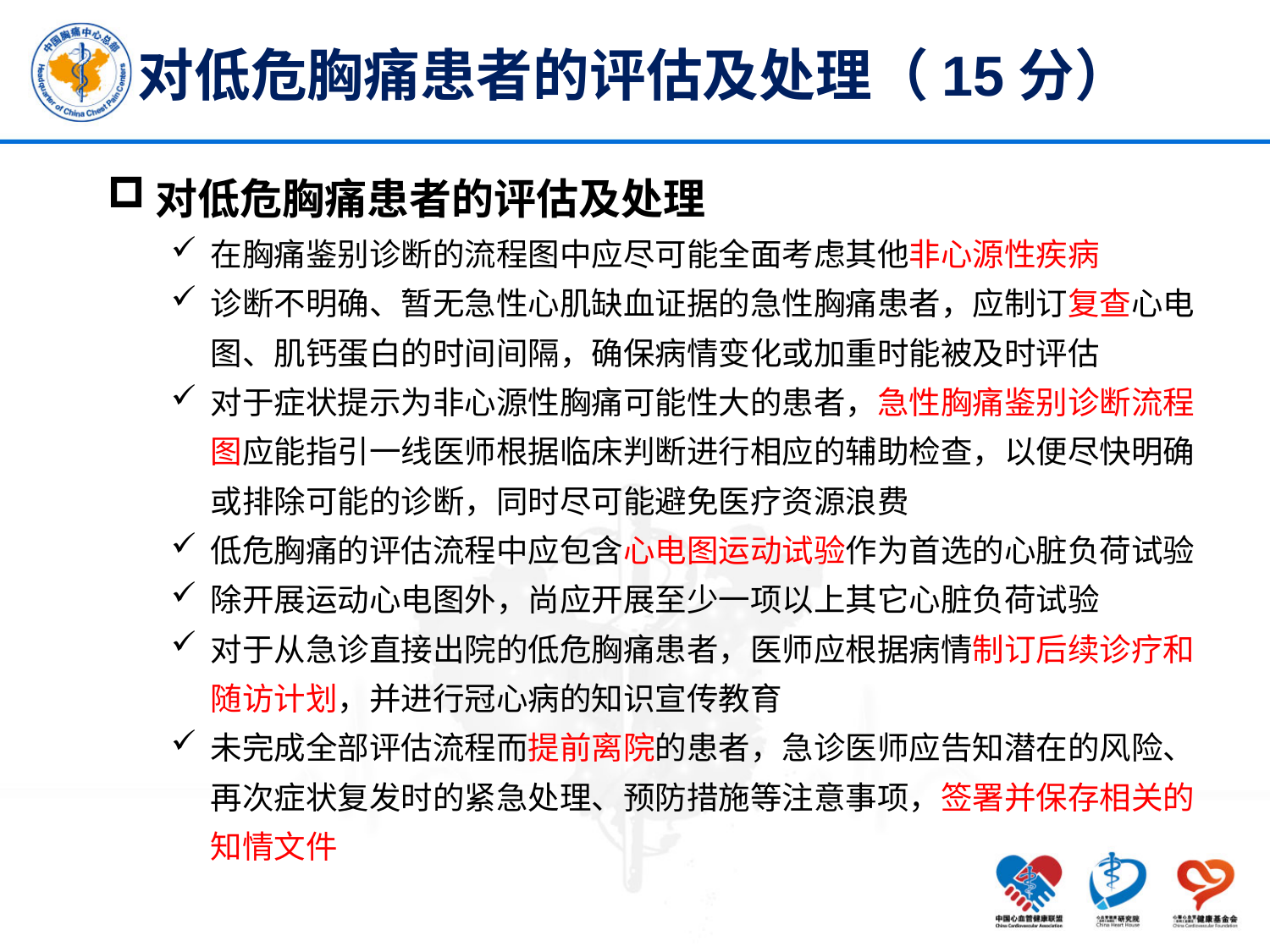

# 对低危胸痛患者的评估及处理（15分）
对低危胸痛患者的评估及处理
在胸痛鉴别诊断的流程图中应尽可能全面考虑其他非心源性疾病
诊断不明确、暂无急性心肌缺血证据的急性胸痛患者，应制订复查心电图、肌钙蛋白的时间间隔，确保病情变化或加重时能被及时评估
对于症状提示为非心源性胸痛可能性大的患者，急性胸痛鉴别诊断流程图应能指引一线医师根据临床判断进行相应的辅助检查，以便尽快明确或排除可能的诊断，同时尽可能避免医疗资源浪费
低危胸痛的评估流程中应包含心电图运动试验作为首选的心脏负荷试验
除开展运动心电图外，尚应开展至少一项以上其它心脏负荷试验
对于从急诊直接出院的低危胸痛患者，医师应根据病情制订后续诊疗和随访计划，并进行冠心病的知识宣传教育
未完成全部评估流程而提前离院的患者，急诊医师应告知潜在的风险、再次症状复发时的紧急处理、预防措施等注意事项，签署并保存相关的知情文件